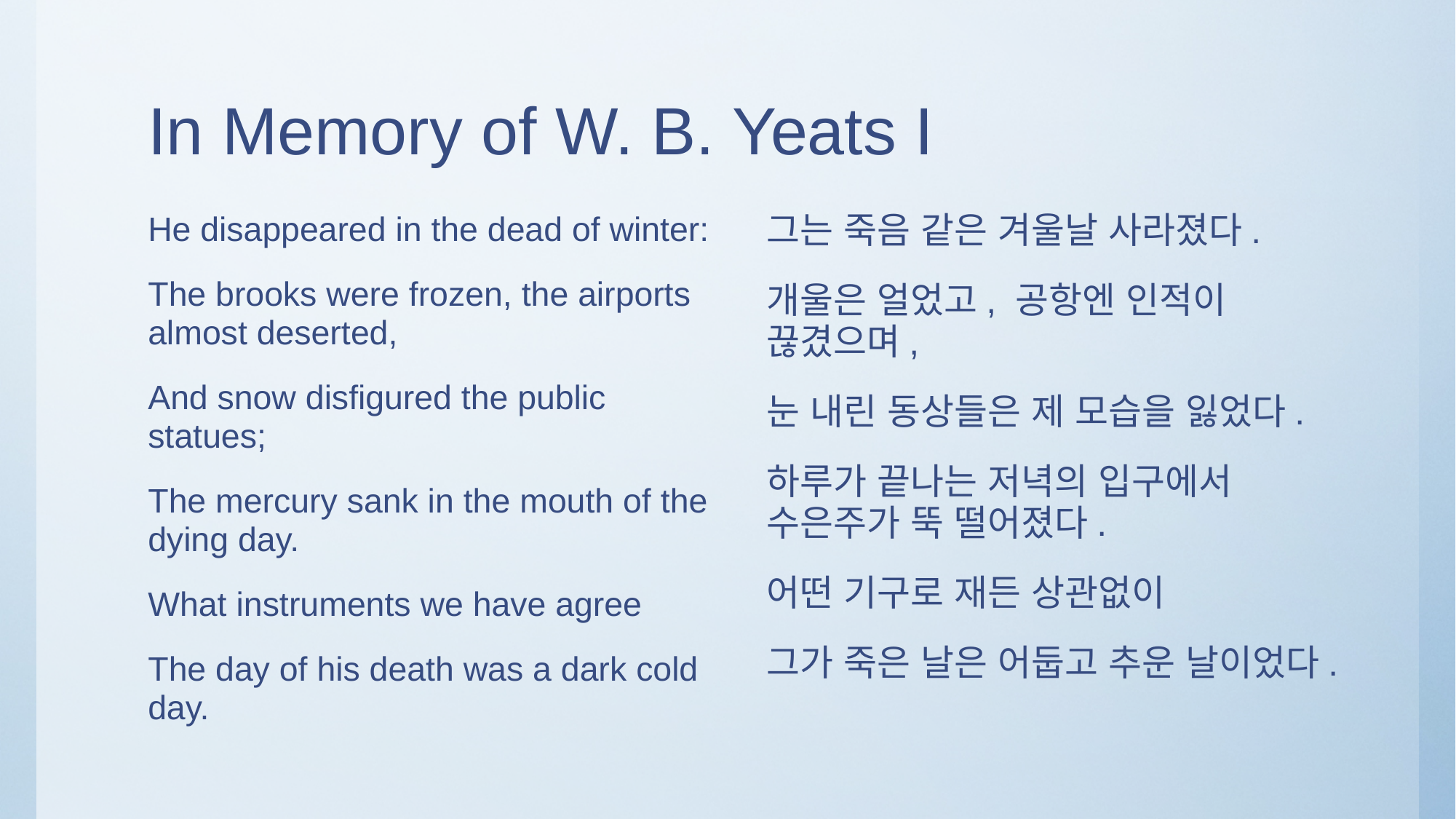

# In Memory of W. B. Yeats I
He disappeared in the dead of winter:
The brooks were frozen, the airports almost deserted,
And snow disfigured the public statues;
The mercury sank in the mouth of the dying day.
What instruments we have agree
The day of his death was a dark cold day.
그는 죽음 같은 겨울날 사라졌다.
개울은 얼었고, 공항엔 인적이 끊겼으며,
눈 내린 동상들은 제 모습을 잃었다.
하루가 끝나는 저녁의 입구에서 수은주가 뚝 떨어졌다.
어떤 기구로 재든 상관없이
그가 죽은 날은 어둡고 추운 날이었다.